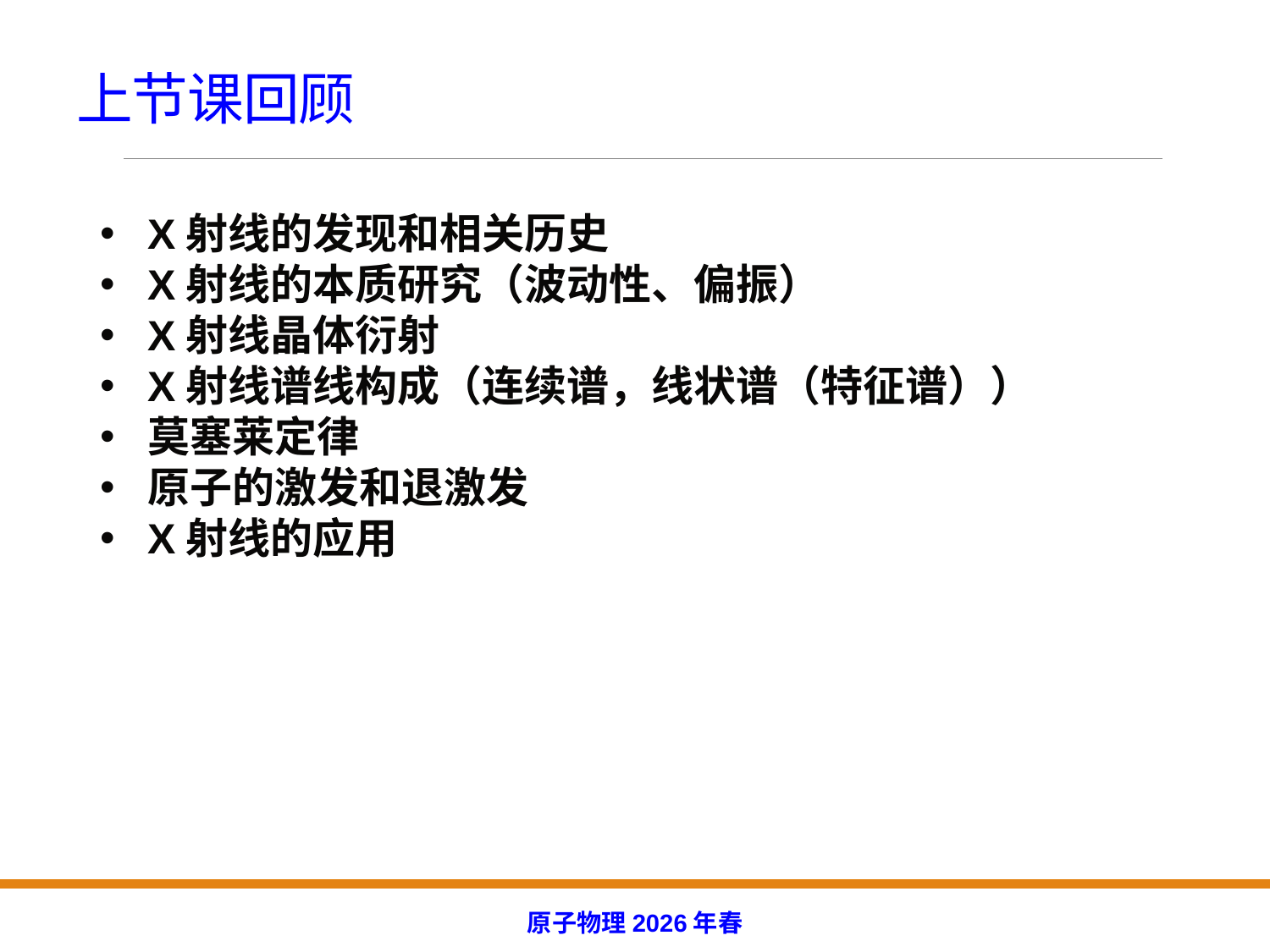

# 上节课回顾
X射线的发现和相关历史
X射线的本质研究（波动性、偏振）
X射线晶体衍射
X射线谱线构成（连续谱，线状谱（特征谱））
莫塞莱定律
原子的激发和退激发
X射线的应用
原子物理2026年春
95